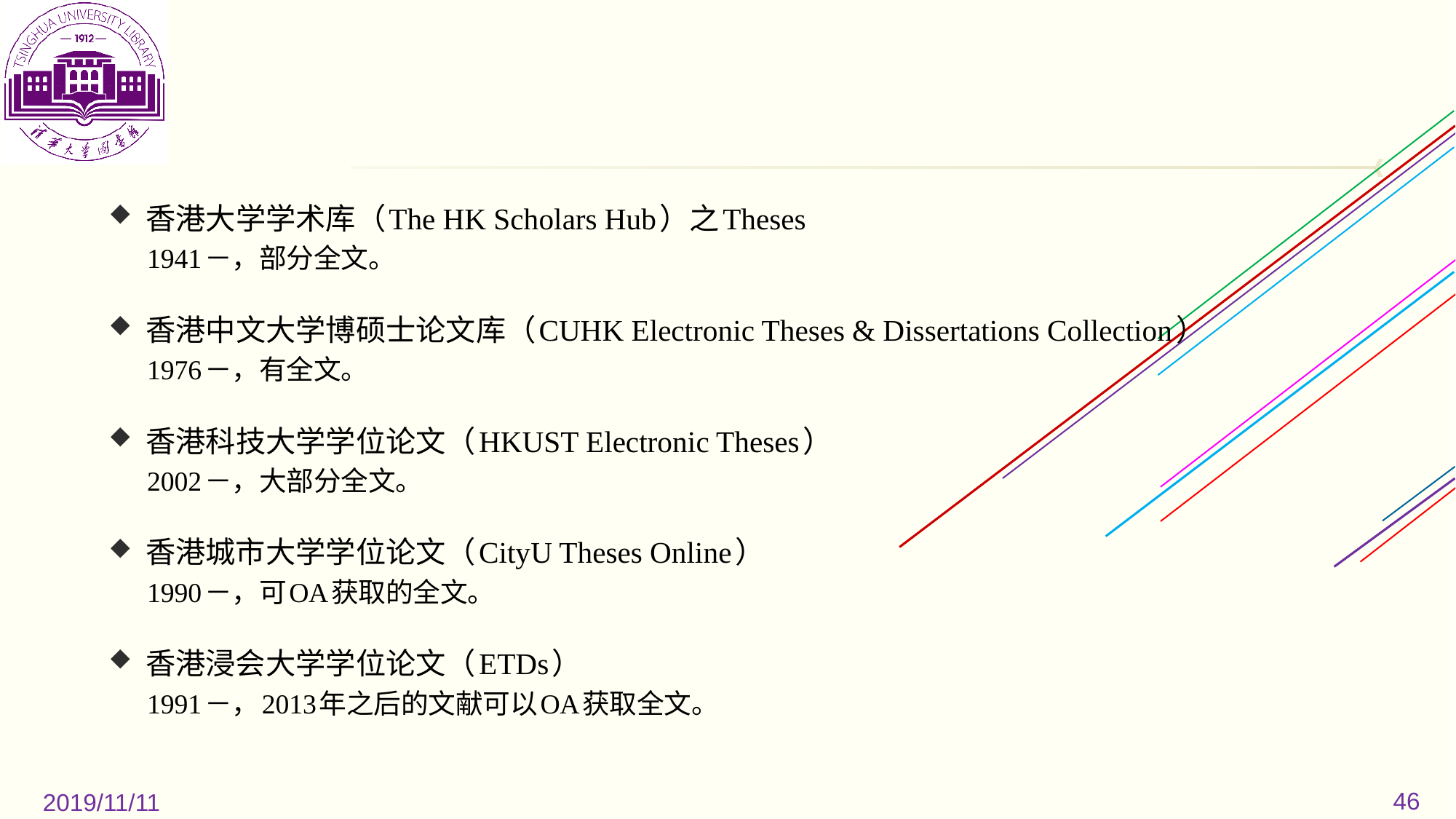

香港大学学术库（The HK Scholars Hub）之Theses
1941－，部分全文。

香港中文大学博硕士论文库（CUHK Electronic Theses & Dissertations Collection）
1976－，有全文。

香港科技大学学位论文（HKUST Electronic Theses）
2002－，大部分全文。

香港城市大学学位论文（CityU Theses Online）
1990－，可OA获取的全文。

香港浸会大学学位论文（ETDs）
1991－，2013年之后的文献可以OA获取全文。
46
2019/11/11